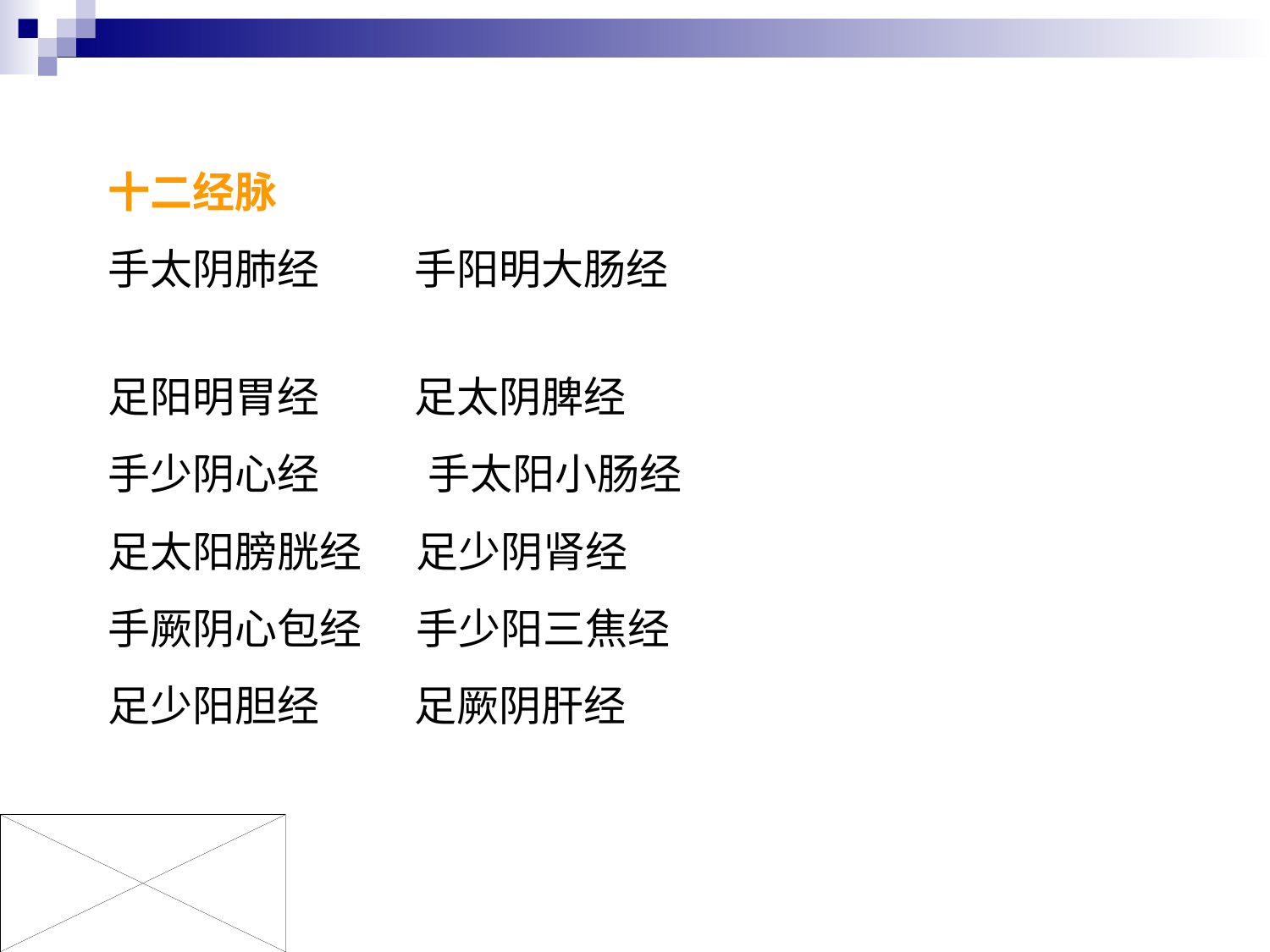

十二经脉
手太阴肺经       手阳明大肠经
足阳明胃经       足太阴脾经
手少阴心经        手太阳小肠经
足太阳膀胱经    足少阴肾经
手厥阴心包经    手少阳三焦经
足少阳胆经       足厥阴肝经